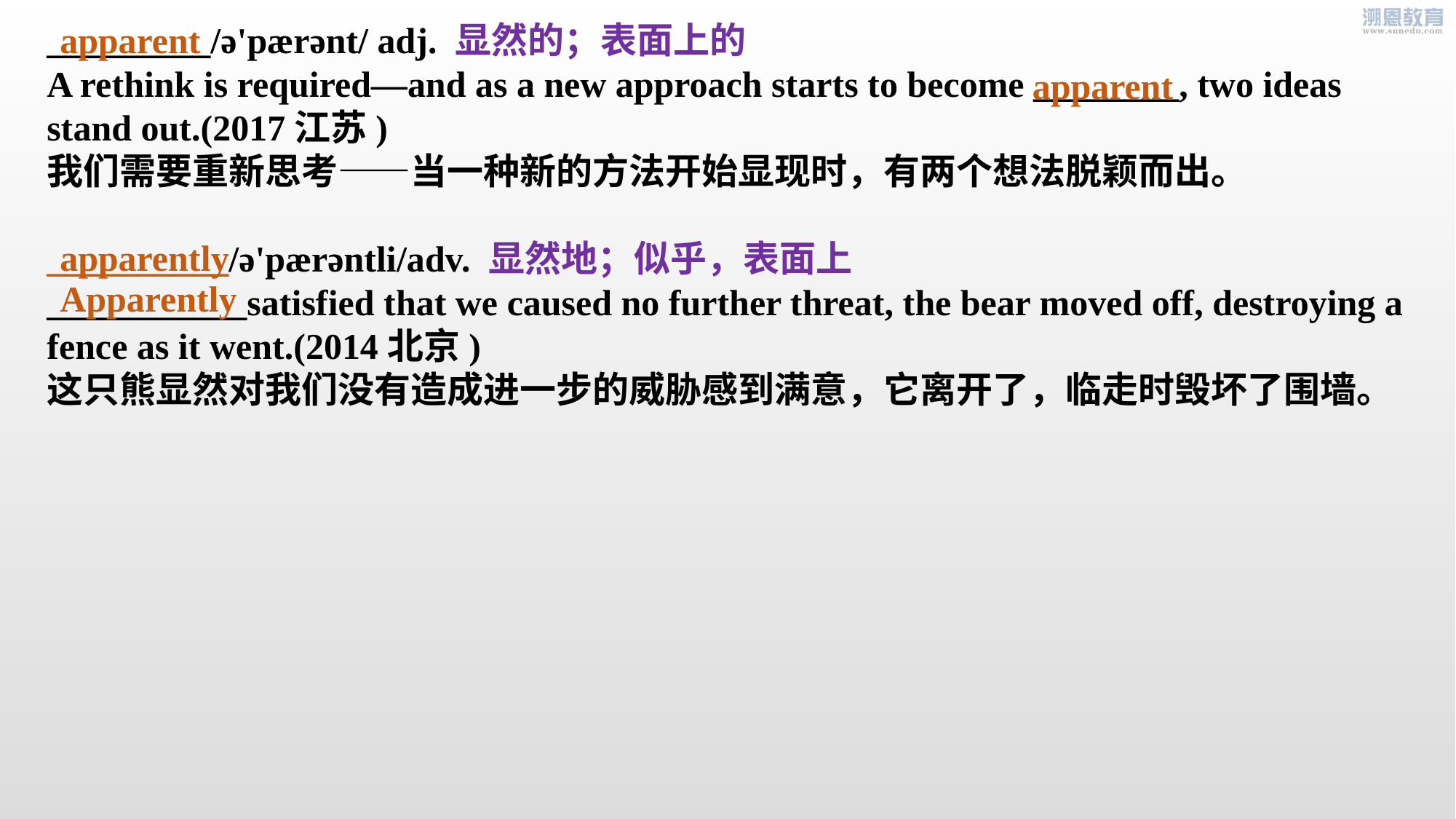

_________/ə'pærənt/ adj. 显然的；表面上的
A rethink is required—and as a new approach starts to become ________, two ideas stand out.(2017江苏)
我们需要重新思考——当一种新的方法开始显现时，有两个想法脱颖而出。

__________/ə'pærəntli/adv. 显然地；似乎，表面上
___________satisfied that we caused no further threat, the bear moved off, destroying a fence as it went.(2014北京)
这只熊显然对我们没有造成进一步的威胁感到满意，它离开了，临走时毁坏了围墙。
apparent
apparent
apparently
Apparently